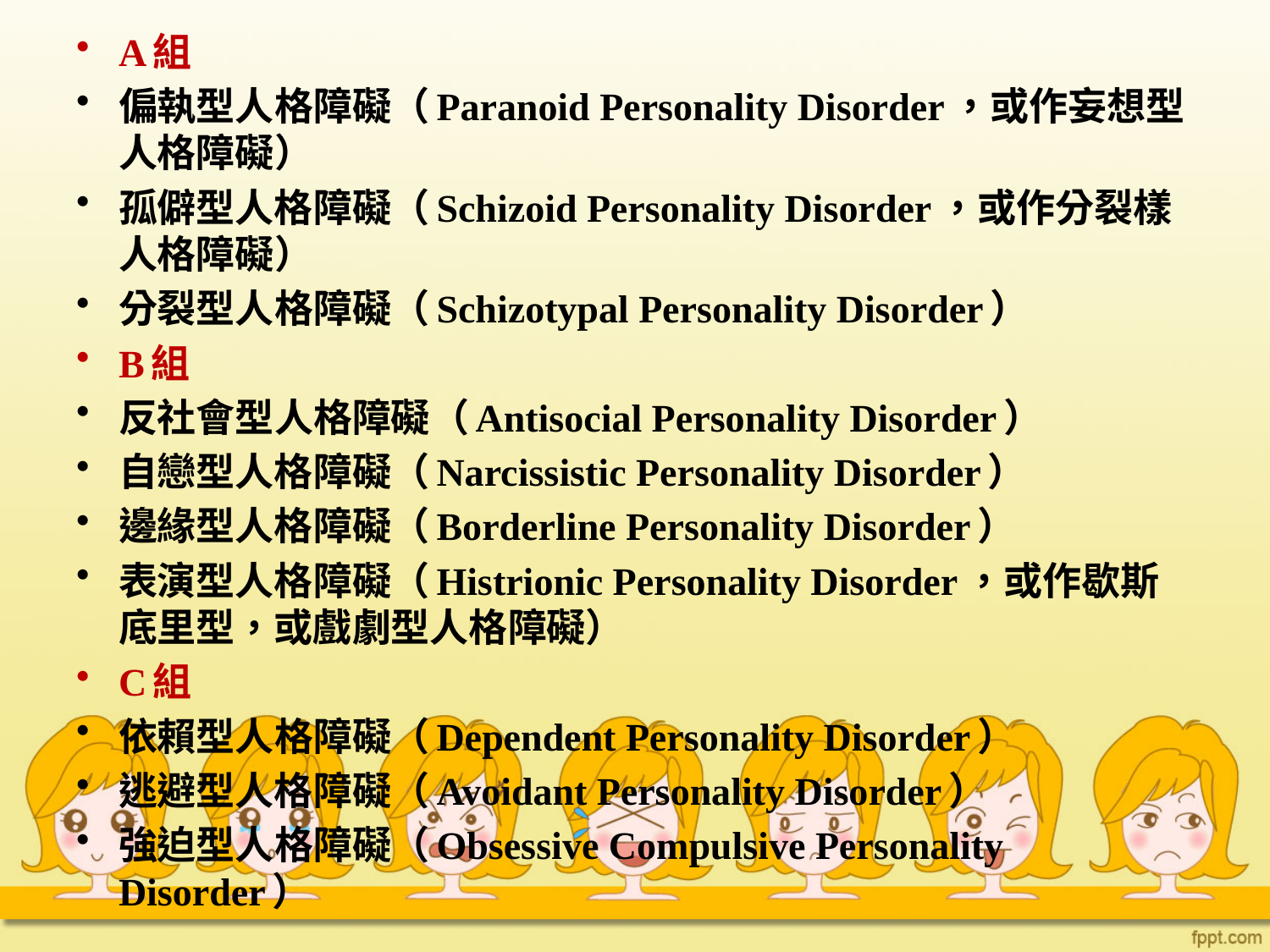

A組
偏執型人格障礙（Paranoid Personality Disorder，或作妄想型人格障礙）
孤僻型人格障礙（Schizoid Personality Disorder，或作分裂樣人格障礙）
分裂型人格障礙（Schizotypal Personality Disorder）
B組
反社會型人格障礙（Antisocial Personality Disorder）
自戀型人格障礙（Narcissistic Personality Disorder）
邊緣型人格障礙（Borderline Personality Disorder）
表演型人格障礙（Histrionic Personality Disorder，或作歇斯底里型，或戲劇型人格障礙）
C組
依賴型人格障礙（Dependent Personality Disorder）
逃避型人格障礙（Avoidant Personality Disorder）
強迫型人格障礙（Obsessive Compulsive Personality Disorder）

#